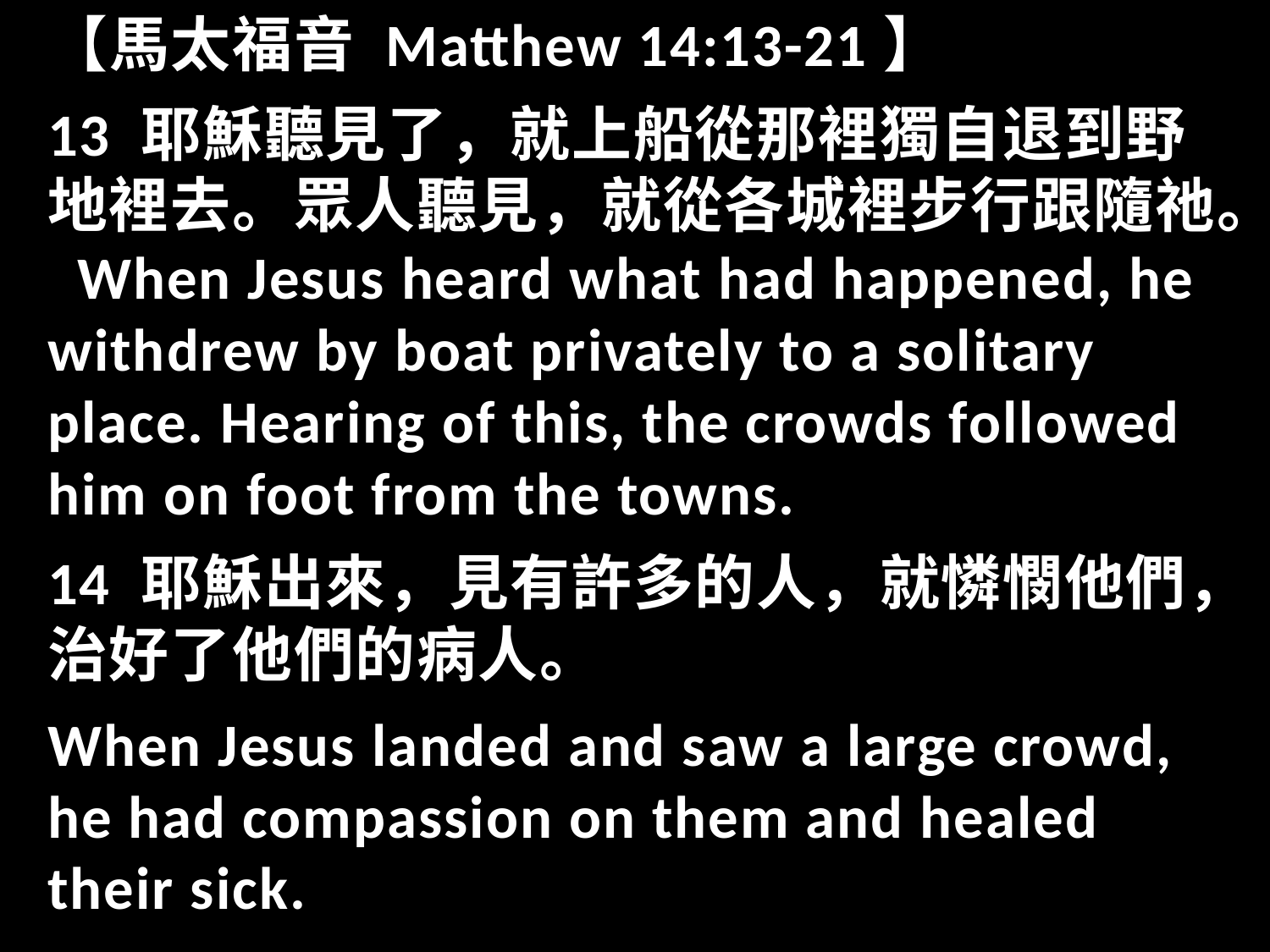

【馬太福音 Matthew 14:13-21】
13 耶穌聽見了，就上船從那裡獨自退到野地裡去。眾人聽見，就從各城裡步行跟隨祂。 When Jesus heard what had happened, he withdrew by boat privately to a solitary place. Hearing of this, the crowds followed him on foot from the towns.
14 耶穌出來，見有許多的人，就憐憫他們，治好了他們的病人。
When Jesus landed and saw a large crowd, he had compassion on them and healed their sick.